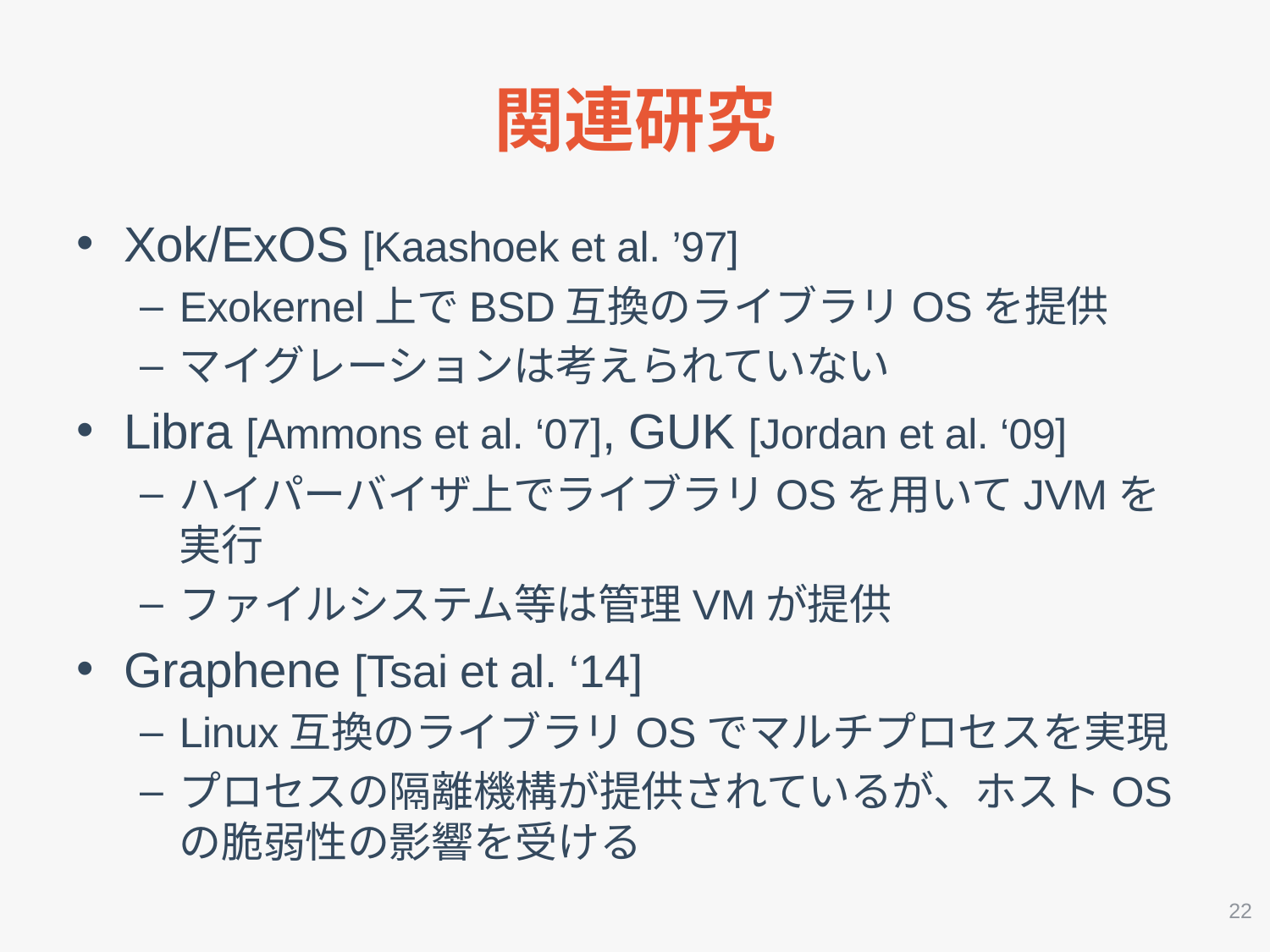

# 関連研究
Xok/ExOS [Kaashoek et al. ’97]
Exokernel上でBSD互換のライブラリOSを提供
マイグレーションは考えられていない
Libra [Ammons et al. ‘07], GUK [Jordan et al. ‘09]
ハイパーバイザ上でライブラリOSを用いてJVMを実行
ファイルシステム等は管理VMが提供
Graphene [Tsai et al. ‘14]
Linux互換のライブラリOSでマルチプロセスを実現
プロセスの隔離機構が提供されているが、ホストOSの脆弱性の影響を受ける
22